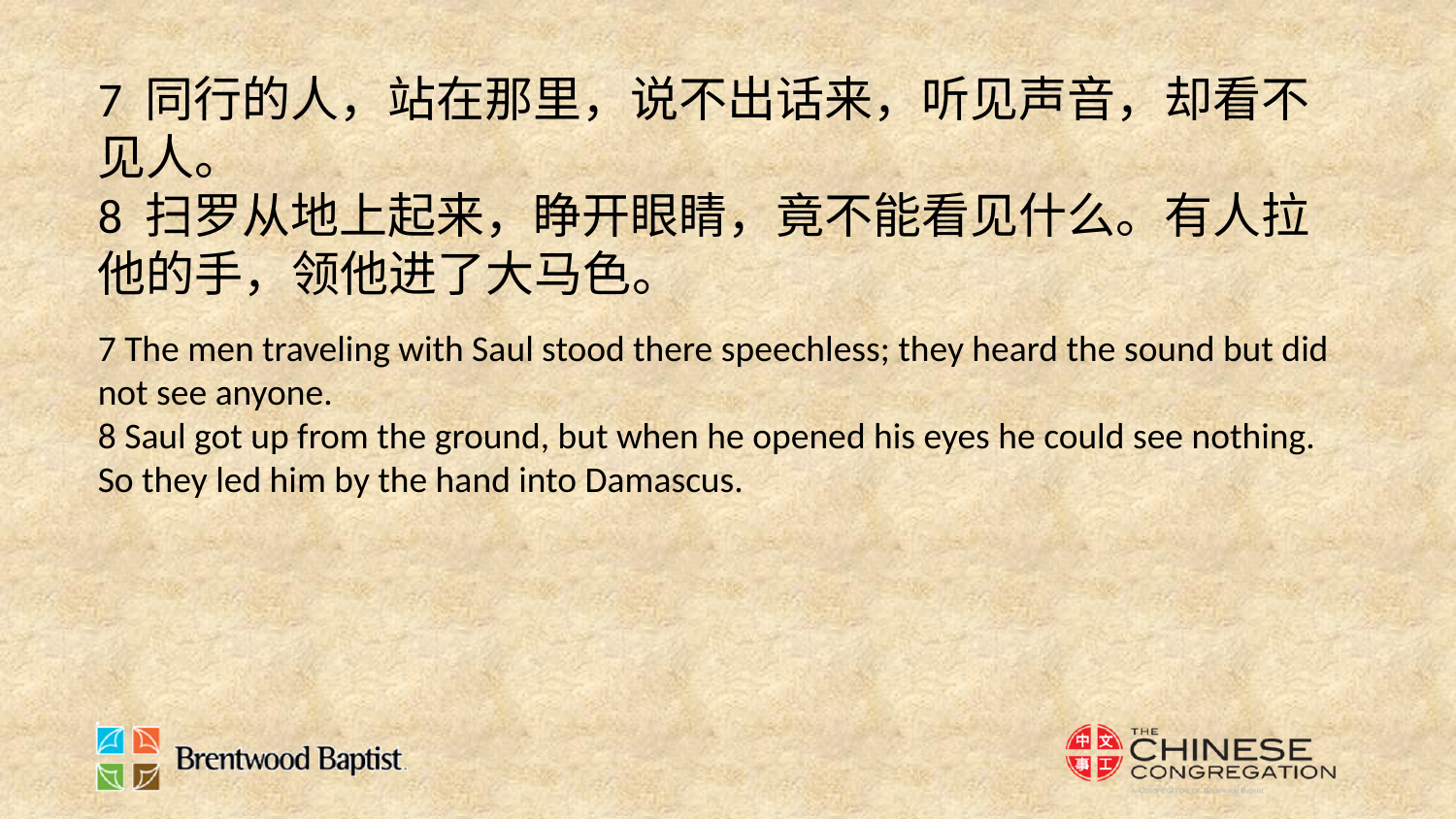

7 同行的人，站在那里，说不出话来，听见声音，却看不见人。
8 扫罗从地上起来，睁开眼睛，竟不能看见什么。有人拉他的手，领他进了大马色。

7 The men traveling with Saul stood there speechless; they heard the sound but did not see anyone.
8 Saul got up from the ground, but when he opened his eyes he could see nothing. So they led him by the hand into Damascus.